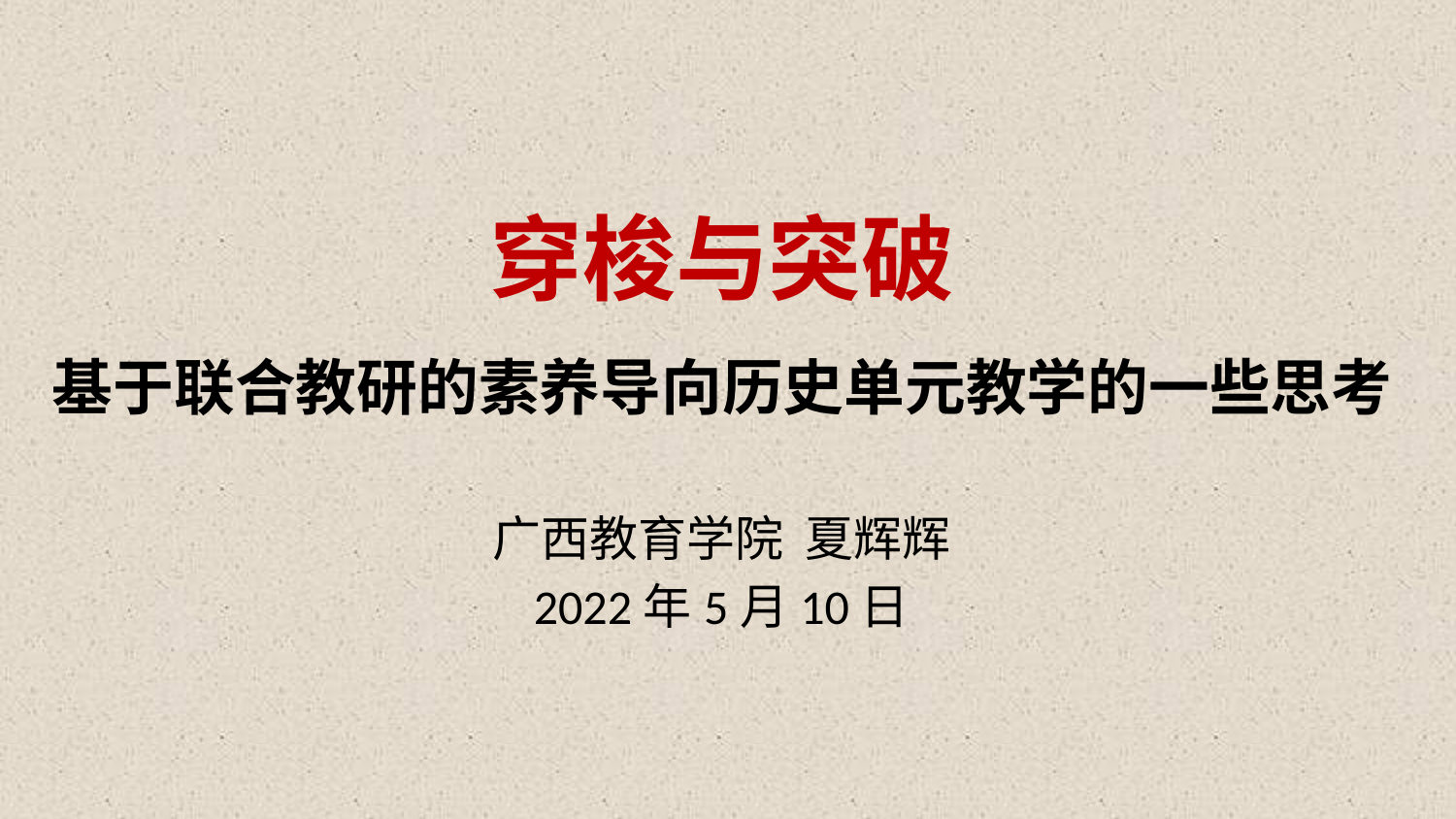

# 穿梭与突破 基于联合教研的素养导向历史单元教学的一些思考
广西教育学院  夏辉辉
2022年5月10日